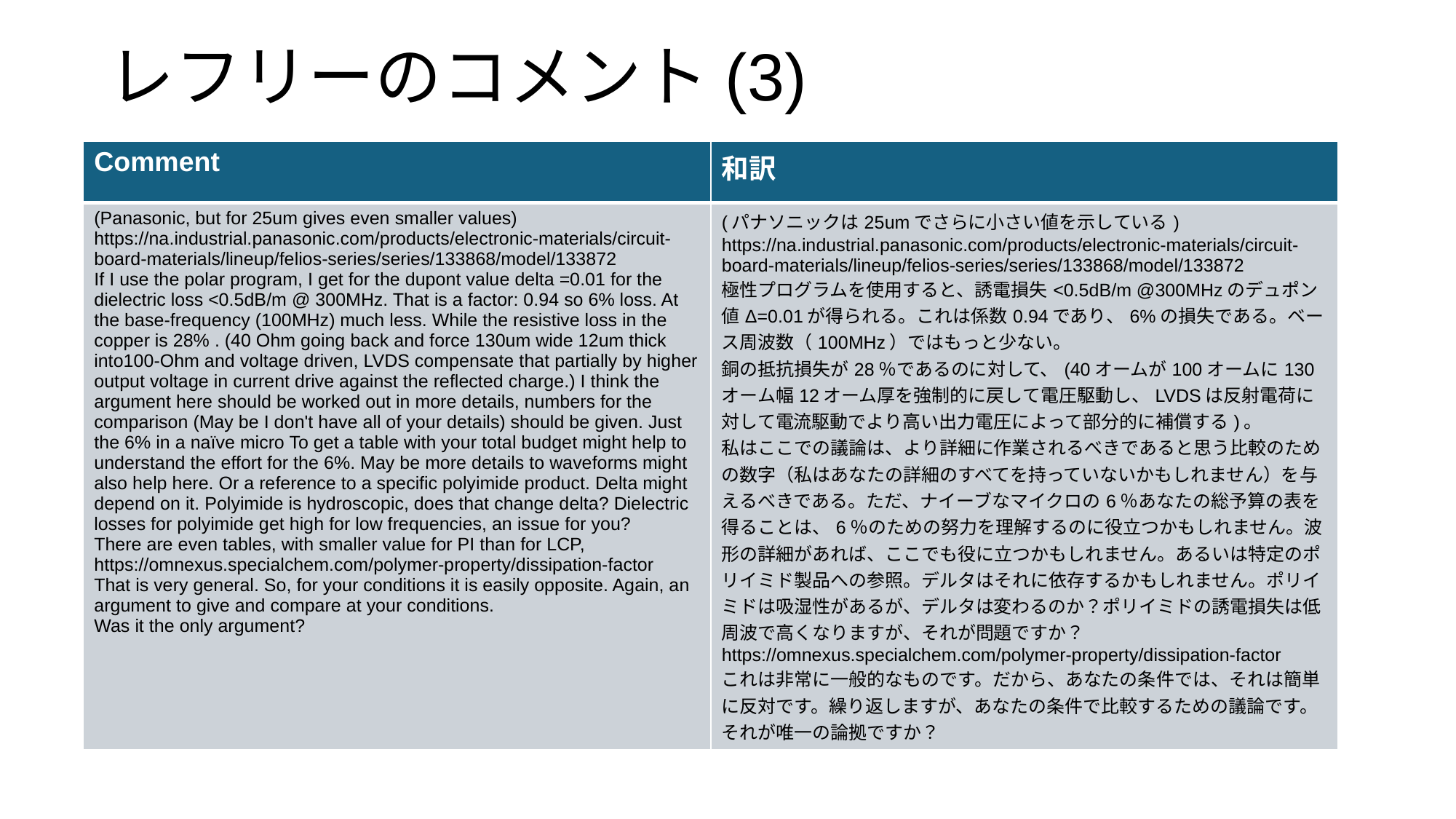

# レフリーのコメント(3)
| Comment | 和訳 |
| --- | --- |
| (Panasonic, but for 25um gives even smaller values) https://na.industrial.panasonic.com/products/electronic-materials/circuit-board-materials/lineup/felios-series/series/133868/model/133872 If I use the polar program, I get for the dupont value delta =0.01 for the dielectric loss <0.5dB/m @ 300MHz. That is a factor: 0.94 so 6% loss. At the base-frequency (100MHz) much less. While the resistive loss in the copper is 28% . (40 Ohm going back and force 130um wide 12um thick into100-Ohm and voltage driven, LVDS compensate that partially by higher output voltage in current drive against the reflected charge.) I think the argument here should be worked out in more details, numbers for the comparison (May be I don't have all of your details) should be given. Just the 6% in a naïve micro To get a table with your total budget might help to understand the effort for the 6%. May be more details to waveforms might also help here. Or a reference to a specific polyimide product. Delta might depend on it. Polyimide is hydroscopic, does that change delta? Dielectric losses for polyimide get high for low frequencies, an issue for you? There are even tables, with smaller value for PI than for LCP, https://omnexus.specialchem.com/polymer-property/dissipation-factor That is very general. So, for your conditions it is easily opposite. Again, an argument to give and compare at your conditions. Was it the only argument? | (パナソニックは25umでさらに小さい値を示している) https://na.industrial.panasonic.com/products/electronic-materials/circuit-board-materials/lineup/felios-series/series/133868/model/133872 極性プログラムを使用すると、誘電損失<0.5dB/m @300MHzのデュポン値Δ=0.01が得られる。これは係数0.94であり、6%の損失である。ベース周波数（100MHz）ではもっと少ない。 銅の抵抗損失が28％であるのに対して、(40オームが100オームに130オーム幅12オーム厚を強制的に戻して電圧駆動し、LVDSは反射電荷に対して電流駆動でより高い出力電圧によって部分的に補償する)。 私はここでの議論は、より詳細に作業されるべきであると思う比較のための数字（私はあなたの詳細のすべてを持っていないかもしれません）を与えるべきである。ただ、ナイーブなマイクロの6％あなたの総予算の表を得ることは、6％のための努力を理解するのに役立つかもしれません。波形の詳細があれば、ここでも役に立つかもしれません。あるいは特定のポリイミド製品への参照。デルタはそれに依存するかもしれません。ポリイミドは吸湿性があるが、デルタは変わるのか？ポリイミドの誘電損失は低周波で高くなりますが、それが問題ですか？ https://omnexus.specialchem.com/polymer-property/dissipation-factor これは非常に一般的なものです。だから、あなたの条件では、それは簡単に反対です。繰り返しますが、あなたの条件で比較するための議論です。 それが唯一の論拠ですか？ |